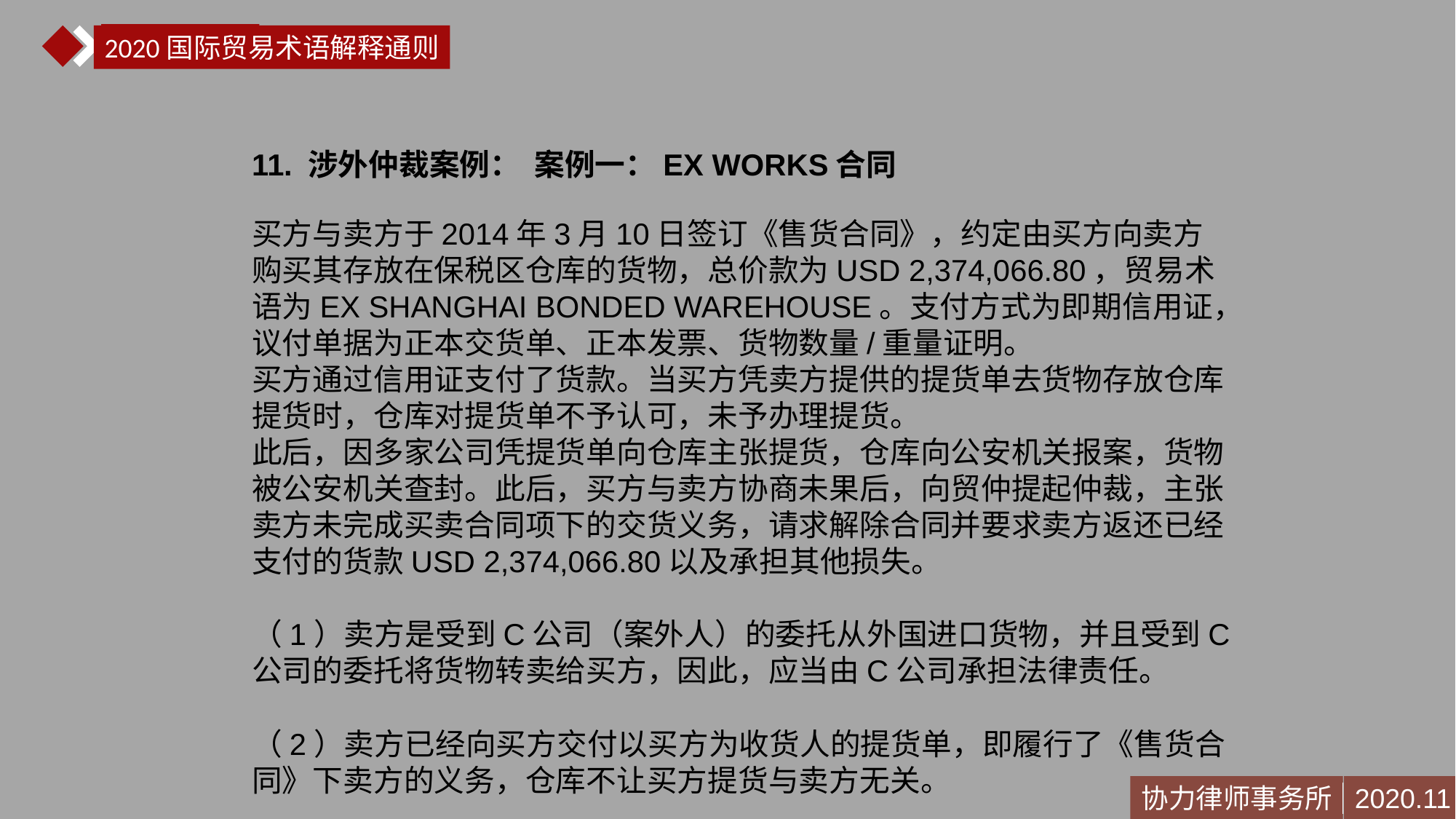

国际贸易法

2020国际贸易术语解释通则

11. 涉外仲裁案例：  案例一：EX WORKS合同

买方与卖方于2014年3月10日签订《售货合同》，约定由买方向卖方购买其存放在保税区仓库的货物，总价款为USD 2,374,066.80，贸易术语为EX SHANGHAI BONDED WAREHOUSE。支付方式为即期信用证，议付单据为正本交货单、正本发票、货物数量/重量证明。
买方通过信用证支付了货款。当买方凭卖方提供的提货单去货物存放仓库提货时，仓库对提货单不予认可，未予办理提货。
此后，因多家公司凭提货单向仓库主张提货，仓库向公安机关报案，货物被公安机关查封。此后，买方与卖方协商未果后，向贸仲提起仲裁，主张卖方未完成买卖合同项下的交货义务，请求解除合同并要求卖方返还已经支付的货款USD 2,374,066.80以及承担其他损失。

（1）卖方是受到C公司（案外人）的委托从外国进口货物，并且受到C公司的委托将货物转卖给买方，因此，应当由C公司承担法律责任。

（2）卖方已经向买方交付以买方为收货人的提货单，即履行了《售货合同》下卖方的义务，仓库不让买方提货与卖方无关。

协力律师事务所
2020.11